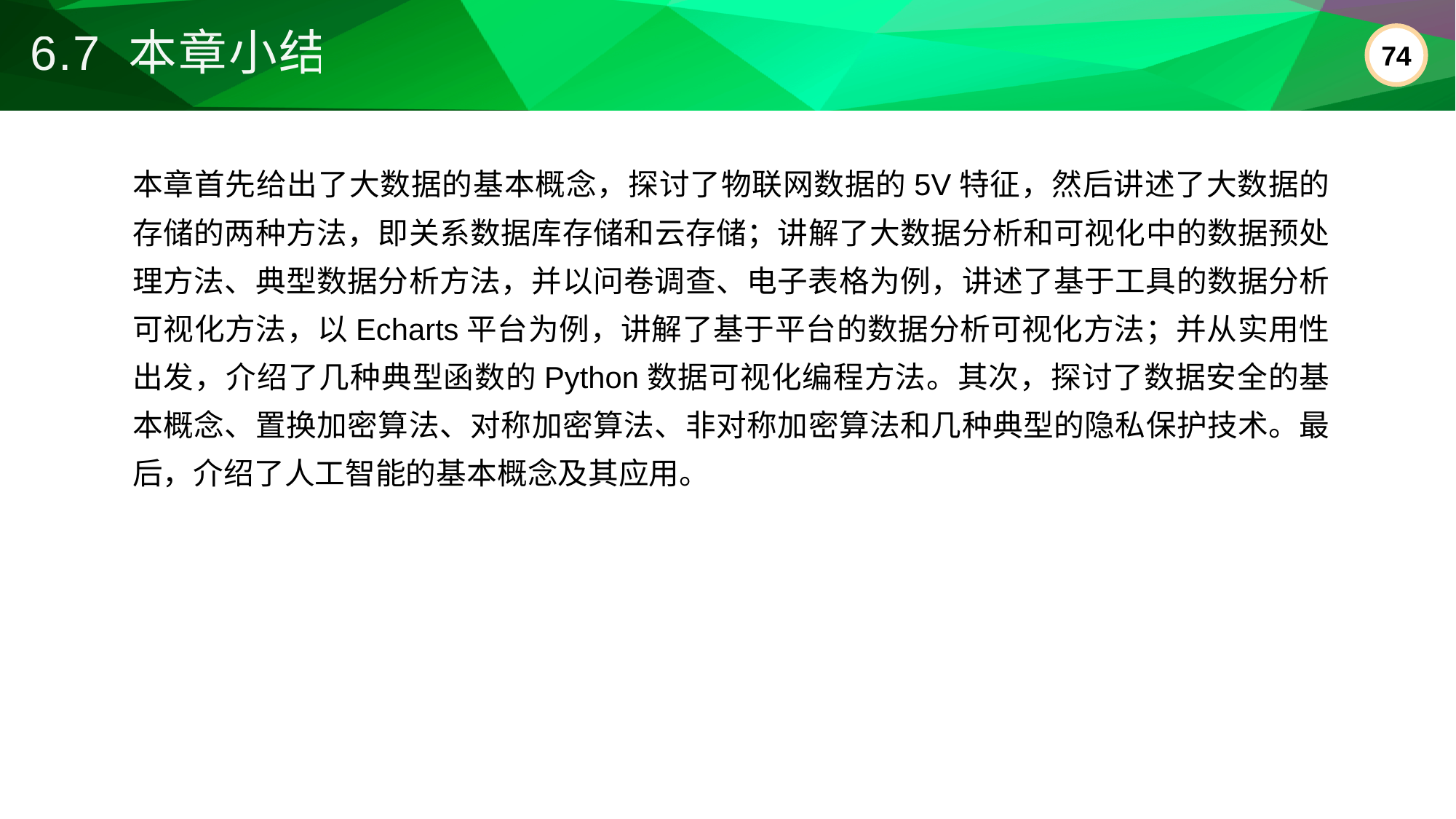

6.7 本章小结
本章首先给出了大数据的基本概念，探讨了物联网数据的5V特征，然后讲述了大数据的存储的两种方法，即关系数据库存储和云存储；讲解了大数据分析和可视化中的数据预处理方法、典型数据分析方法，并以问卷调查、电子表格为例，讲述了基于工具的数据分析可视化方法，以Echarts平台为例，讲解了基于平台的数据分析可视化方法；并从实用性出发，介绍了几种典型函数的Python数据可视化编程方法。其次，探讨了数据安全的基本概念、置换加密算法、对称加密算法、非对称加密算法和几种典型的隐私保护技术。最后，介绍了人工智能的基本概念及其应用。